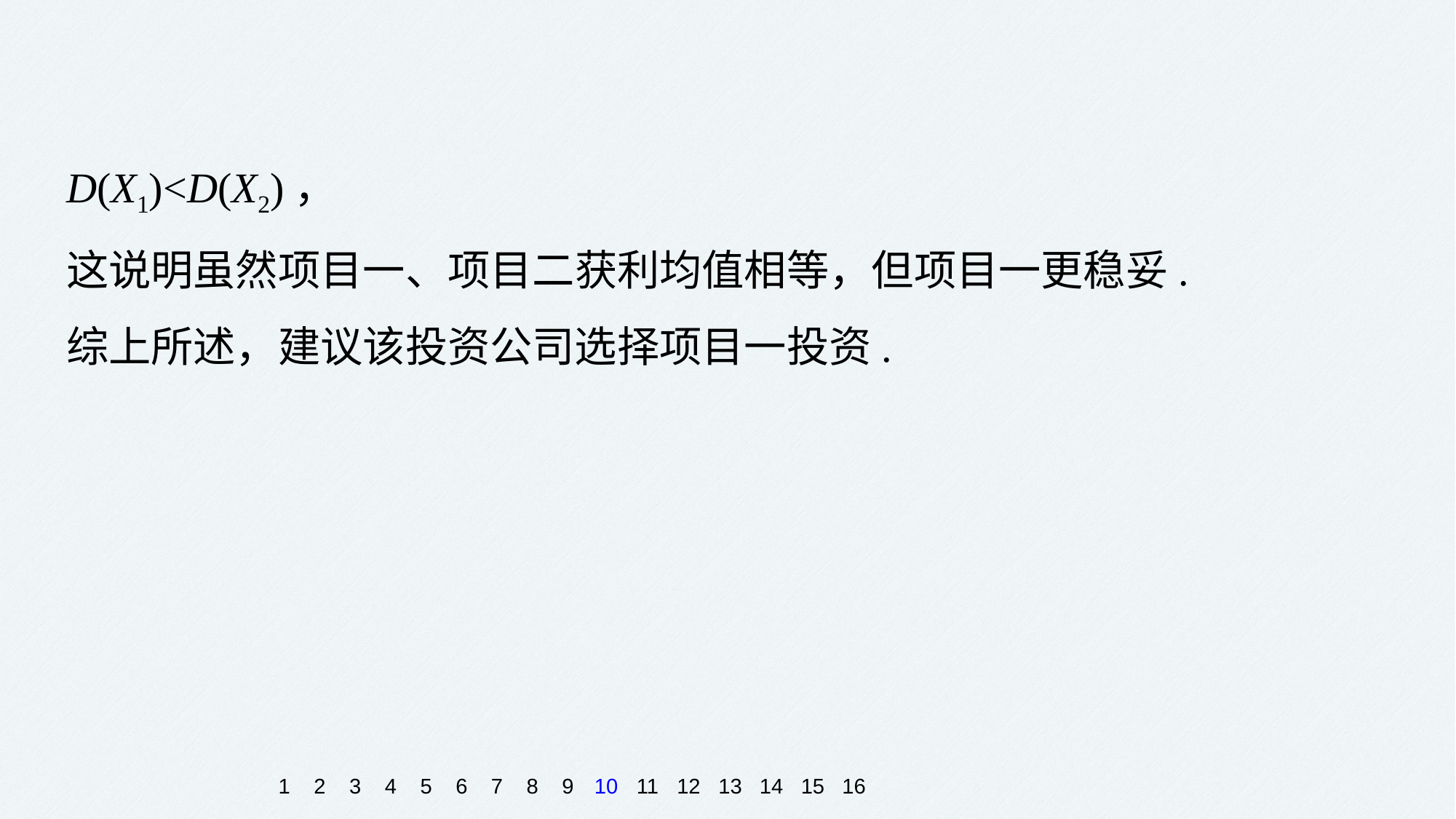

D(X1)<D(X2)，
这说明虽然项目一、项目二获利均值相等，但项目一更稳妥.
综上所述，建议该投资公司选择项目一投资.
1
2
3
4
5
6
7
8
9
10
11
12
13
14
15
16